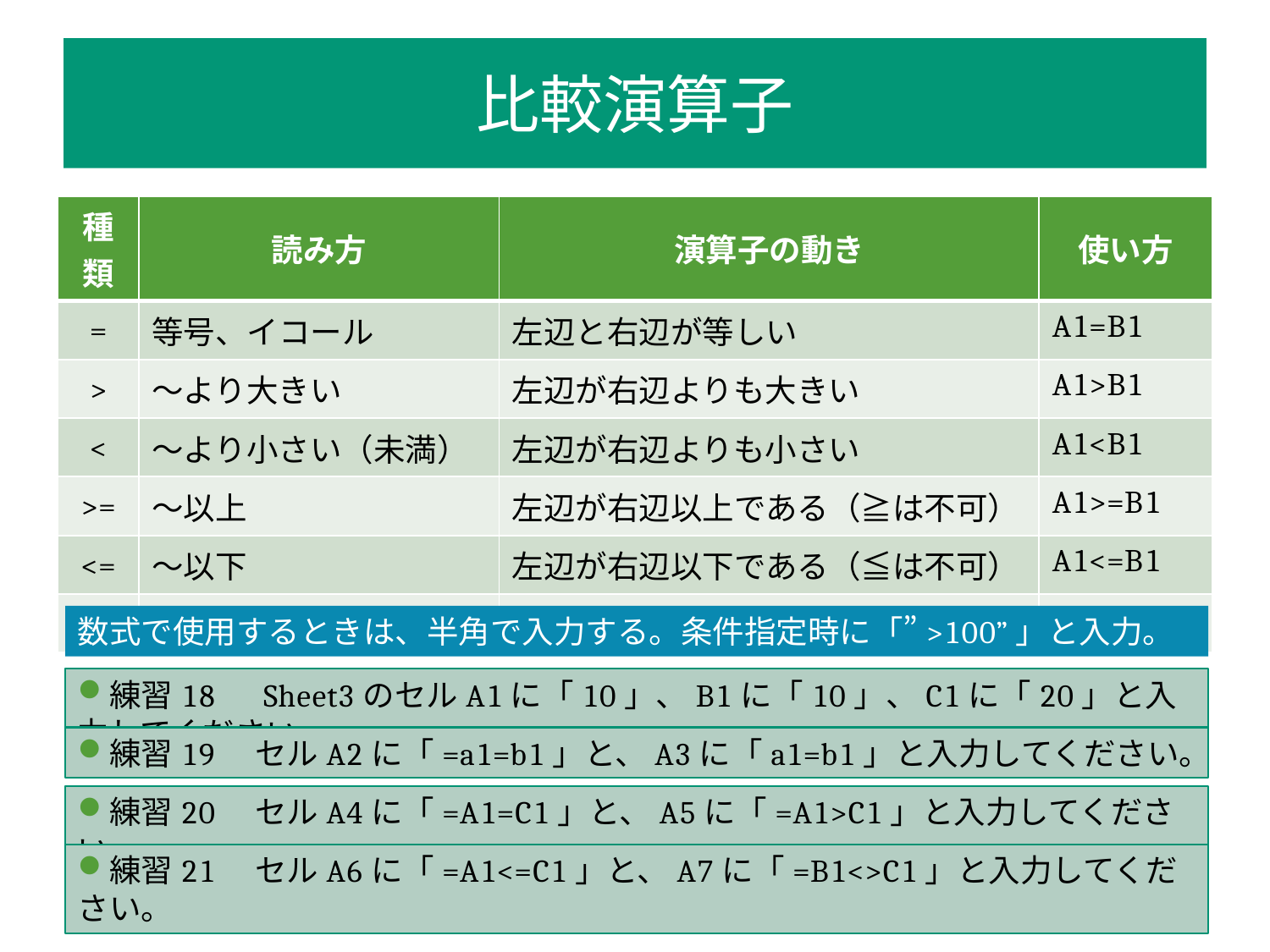

# 比較演算子
| 種類 | 読み方 | 演算子の動き | 使い方 |
| --- | --- | --- | --- |
| = | 等号、イコール | 左辺と右辺が等しい | A1=B1 |
| > | ～より大きい | 左辺が右辺よりも大きい | A1>B1 |
| < | ～より小さい（未満） | 左辺が右辺よりも小さい | A1<B1 |
| >= | ～以上 | 左辺が右辺以上である（≧は不可） | A1>=B1 |
| <= | ～以下 | 左辺が右辺以下である（≦は不可） | A1<=B1 |
| <> | 不等号 | 左辺が右辺が等しくない（≠は不可） | A1<>B1 |
数式で使用するときは、半角で入力する。条件指定時に「”>100”」と入力。
練習18　Sheet3のセルA1に「10」、B1に「10」、C1に「20」と入力してください。
練習19　セルA2に「=a1=b1」と、A3に「a1=b1」と入力してください。
練習20　セルA4に「=A1=C1」と、A5に「=A1>C1」と入力してください。
練習21　セルA6に「=A1<=C1」と、A7に「=B1<>C1」と入力してください。
2018/8/31
SystemKOMACO Version2
26